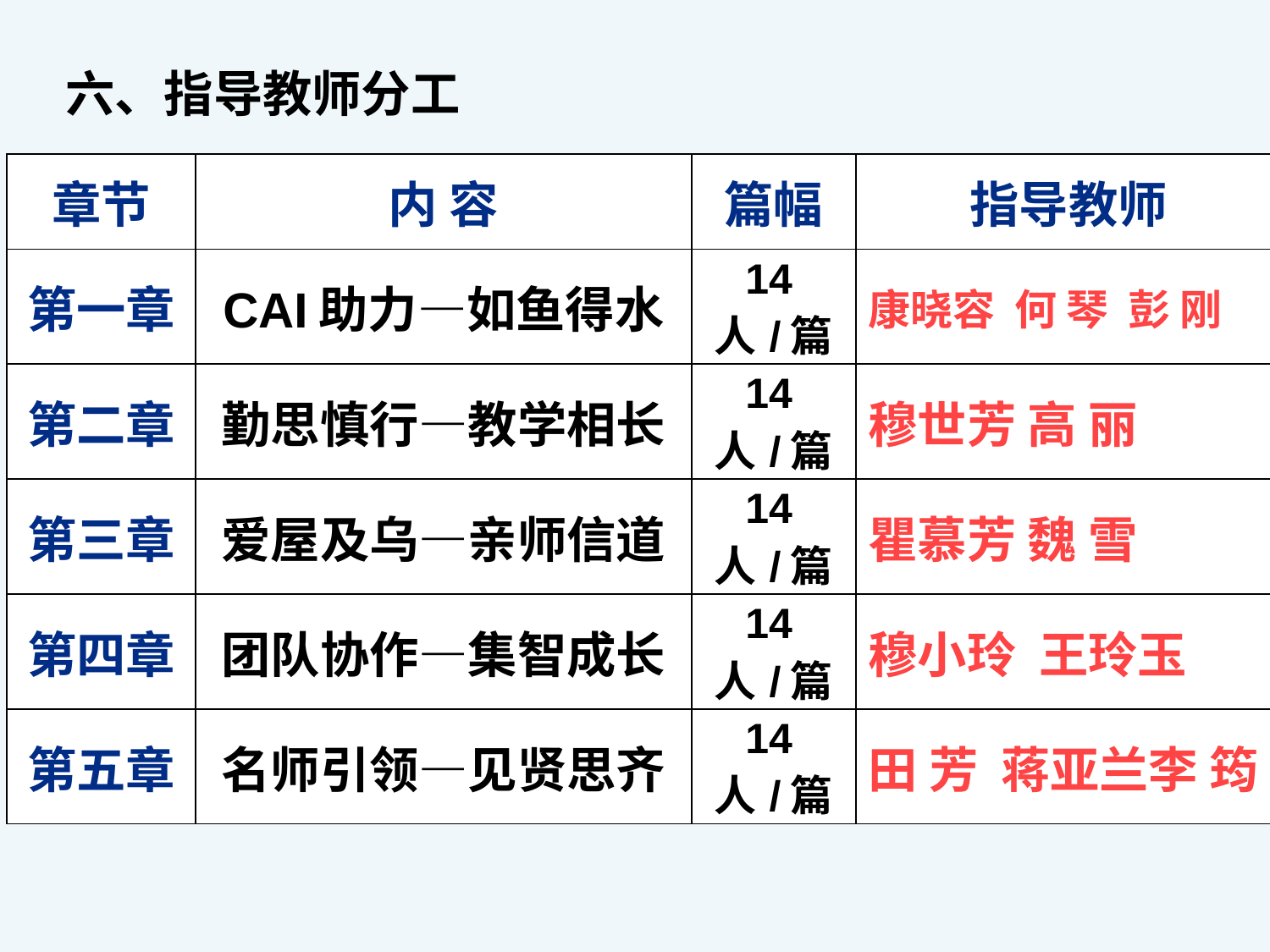

六、指导教师分工
| 章节 | 内 容 | 篇幅 | 指导教师 |
| --- | --- | --- | --- |
| 第一章 | CAI助力—如鱼得水 | 14人/篇 | 康晓容 何 琴 彭 刚 |
| 第二章 | 勤思慎行—教学相长 | 14人/篇 | 穆世芳 高 丽 |
| 第三章 | 爱屋及乌—亲师信道 | 14人/篇 | 瞿慕芳 魏 雪 |
| 第四章 | 团队协作—集智成长 | 14人/篇 | 穆小玲 王玲玉 |
| 第五章 | 名师引领—见贤思齐 | 14人/篇 | 田 芳 蒋亚兰李 筠 |